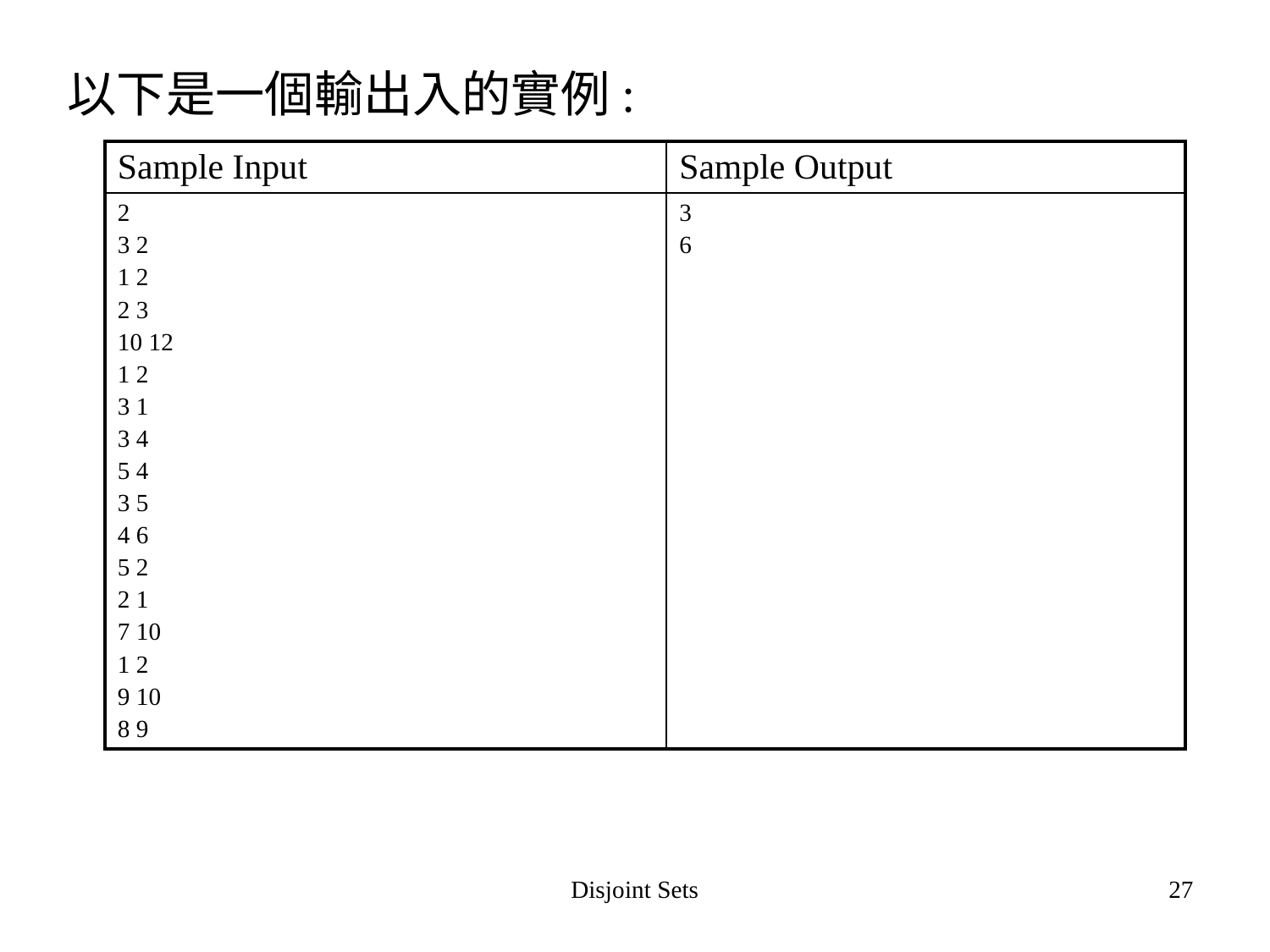

以下是一個輸出入的實例:
| Sample Input | Sample Output |
| --- | --- |
| 2 3 2 1 2 2 3 10 12 1 2 3 1 3 4 5 4 3 5 4 6 5 2 2 1 7 10 1 2 9 10 8 9 | 3 6 |
Disjoint Sets
27